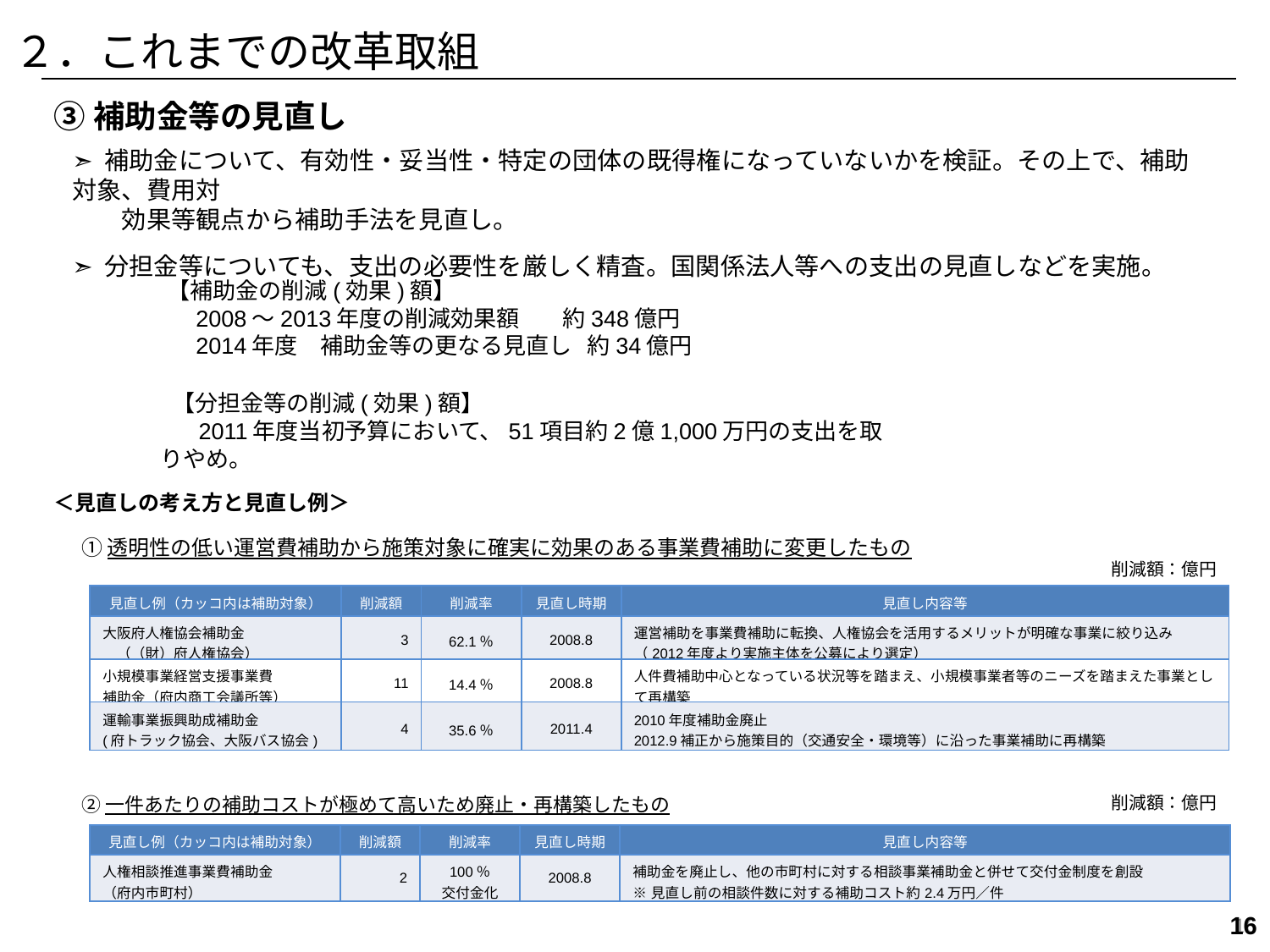

２．これまでの改革取組
③補助金等の見直し
➣ 補助金について、有効性・妥当性・特定の団体の既得権になっていないかを検証。その上で、補助対象、費用対
　　効果等観点から補助手法を見直し。

➣ 分担金等についても、支出の必要性を厳しく精査。国関係法人等への支出の見直しなどを実施。

【補助金の削減(効果)額】
　2008～2013年度の削減効果額    　約348億円
　2014年度　補助金等の更なる見直し   約34億円
　【分担金等の削減(効果)額】
　　2011年度当初予算において、51項目約2億1,000万円の支出を取りやめ。
＜見直しの考え方と見直し例＞
①透明性の低い運営費補助から施策対象に確実に効果のある事業費補助に変更したもの
削減額：億円
| 見直し例（カッコ内は補助対象） | 削減額 | 削減率 | 見直し時期 | 見直し内容等 |
| --- | --- | --- | --- | --- |
| 大阪府人権協会補助金 　（（財）府人権協会） | 3 | 62.1％ | 2008.8 | 運営補助を事業費補助に転換、人権協会を活用するメリットが明確な事業に絞り込み（2012年度より実施主体を公募により選定） |
| 小規模事業経営支援事業費 補助金（府内商工会議所等） | 11 | 14.4％ | 2008.8 | 人件費補助中心となっている状況等を踏まえ、小規模事業者等のニーズを踏まえた事業として再構築 |
| 運輸事業振興助成補助金 (府トラック協会、大阪バス協会) | 4 | 35.6％ | 2011.4 | 2010年度補助金廃止 2012.9補正から施策目的（交通安全・環境等）に沿った事業補助に再構築 |
削減額：億円
②一件あたりの補助コストが極めて高いため廃止・再構築したもの
| 見直し例（カッコ内は補助対象） | 削減額 | 削減率 | 見直し時期 | 見直し内容等 |
| --- | --- | --- | --- | --- |
| 人権相談推進事業費補助金 （府内市町村） | 2 | 100％ 交付金化 | 2008.8 | 補助金を廃止し、他の市町村に対する相談事業補助金と併せて交付金制度を創設 ※見直し前の相談件数に対する補助コスト約2.4万円／件 |
16
16